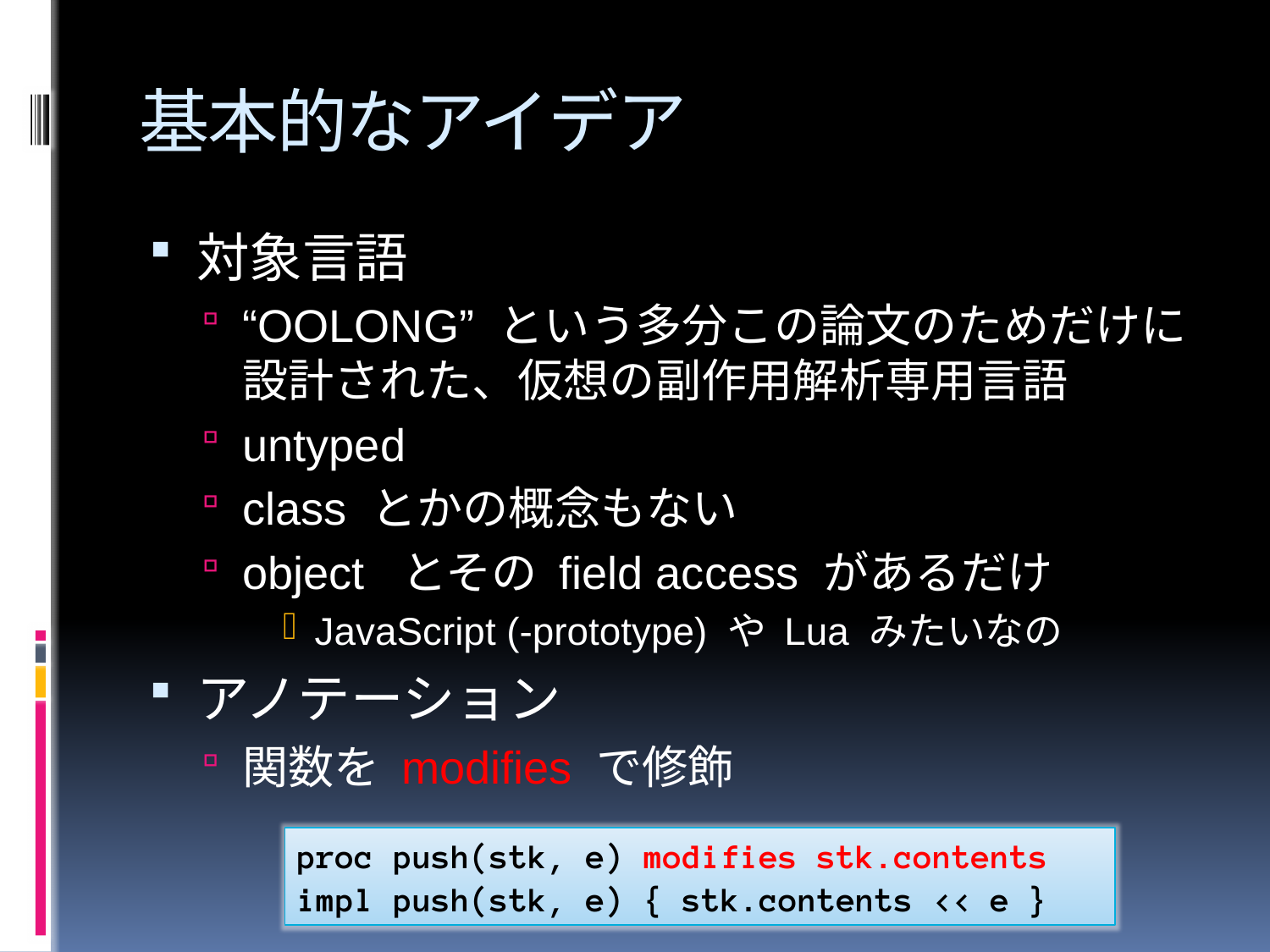

# 基本的なアイデア
対象言語
“OOLONG” という多分この論文のためだけに設計された、仮想の副作用解析専用言語
untyped
class とかの概念もない
object  とその field access があるだけ
JavaScript (-prototype) や Lua みたいなの
アノテーション
関数を modifies で修飾
proc push(stk, e) modifies stk.contents
impl push(stk, e) { stk.contents << e }